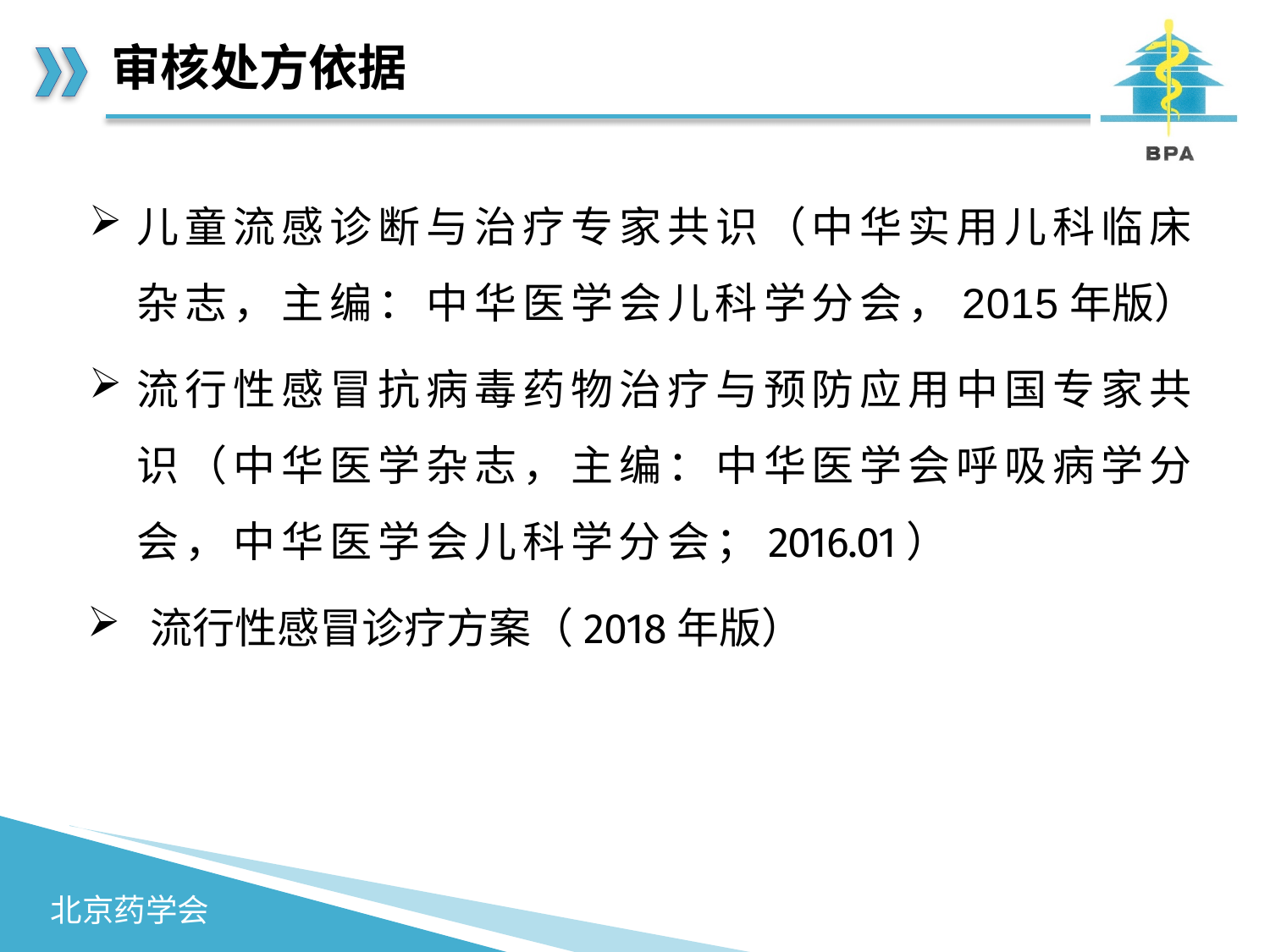

# 审核处方依据
儿童流感诊断与治疗专家共识（中华实用儿科临床杂志，主编：中华医学会儿科学分会，2015年版）
流行性感冒抗病毒药物治疗与预防应用中国专家共识（中华医学杂志，主编：中华医学会呼吸病学分会，中华医学会儿科学分会；2016.01）
  流行性感冒诊疗方案（2018年版）